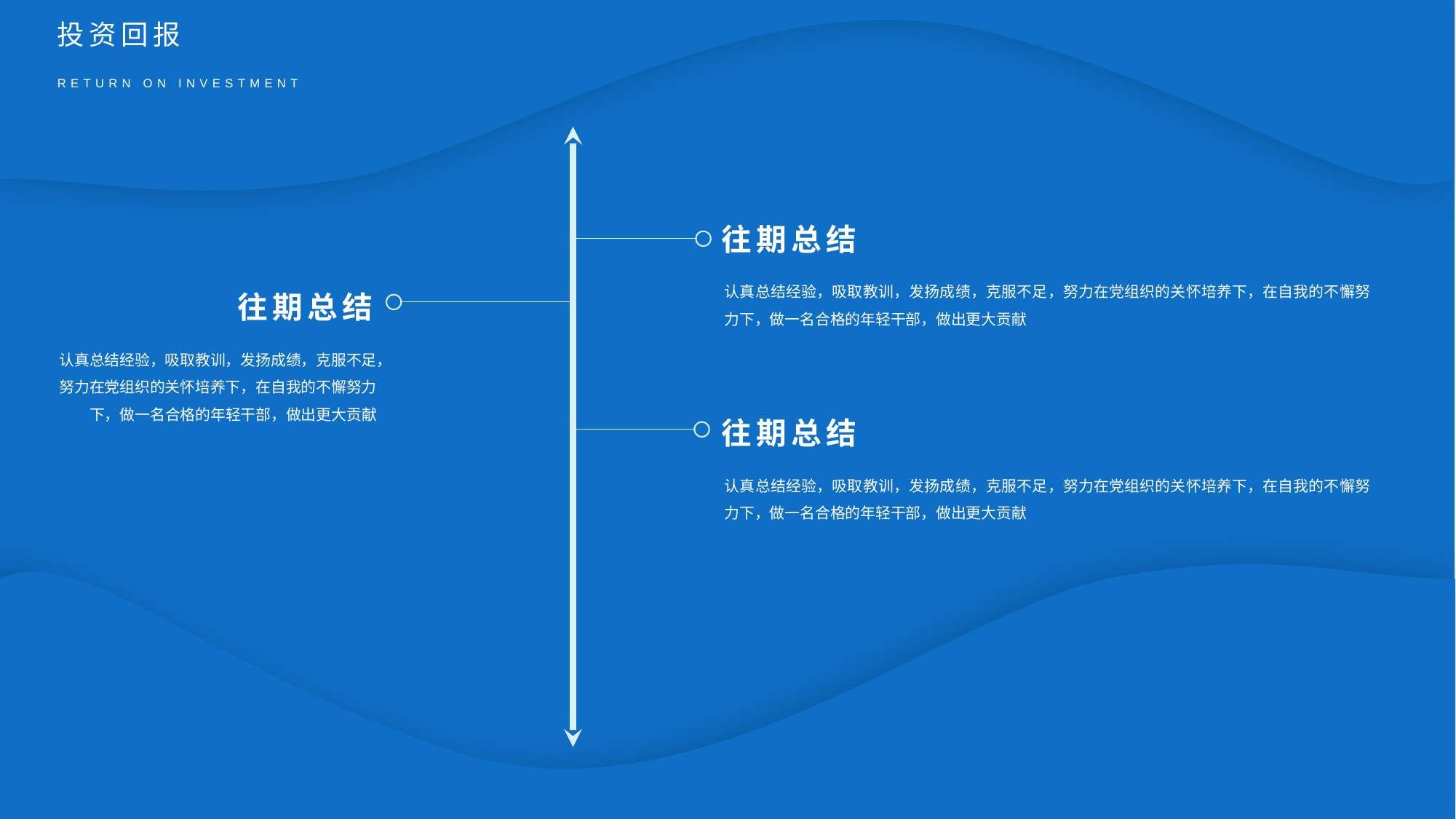

投资回报
RETURN ON INVESTMENT
往期总结

认真总结经验，吸取教训，发扬成绩，克服不足，努力在党组织的关怀培养下，在自我的不懈努力下，做一名合格的年轻干部，做出更大贡献
往期总结

认真总结经验，吸取教训，发扬成绩，克服不足，努力在党组织的关怀培养下，在自我的不懈努力下，做一名合格的年轻干部，做出更大贡献
往期总结

认真总结经验，吸取教训，发扬成绩，克服不足，努力在党组织的关怀培养下，在自我的不懈努力下，做一名合格的年轻干部，做出更大贡献